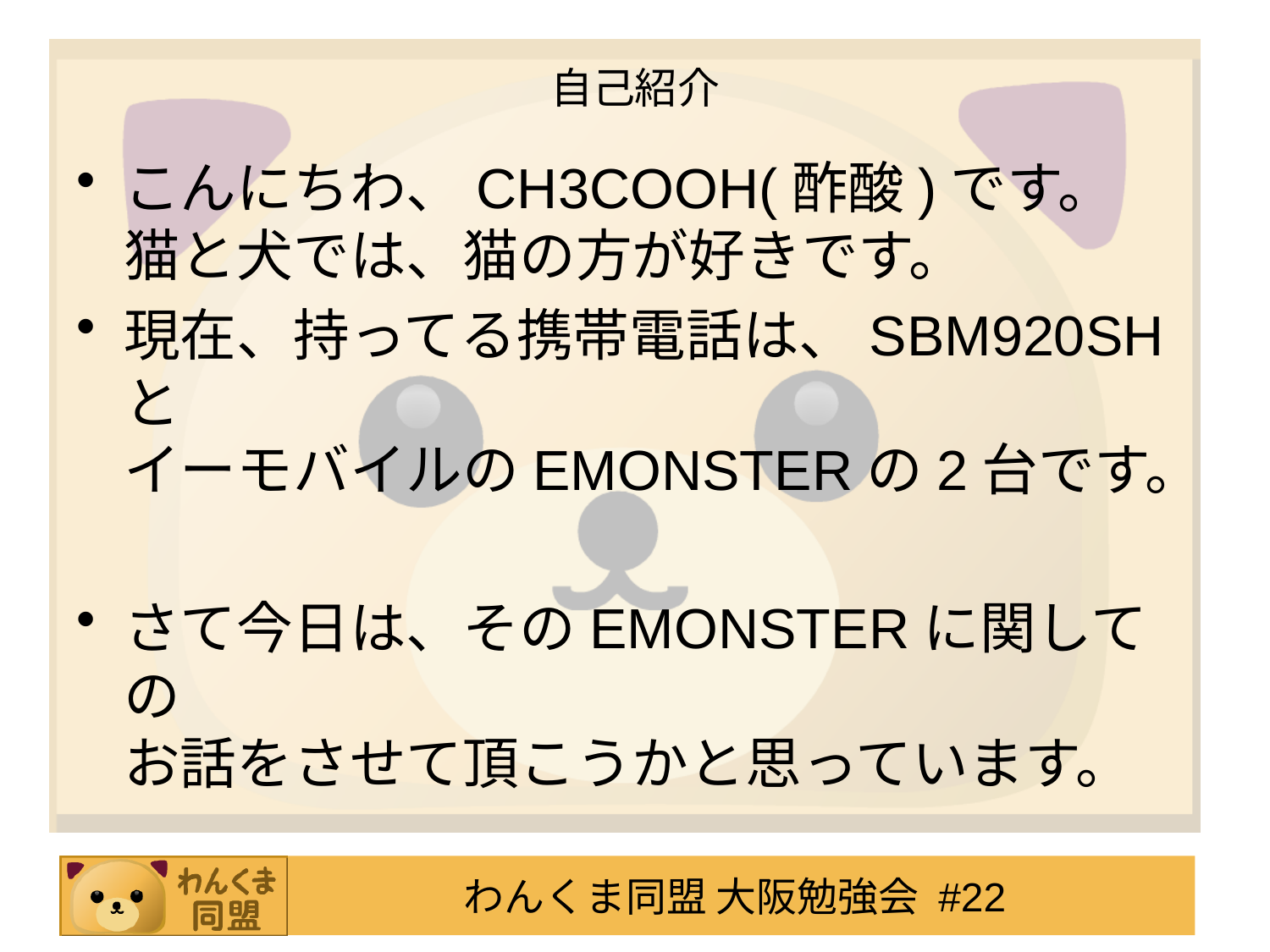

# 自己紹介
こんにちわ、CH3COOH(酢酸)です。
猫と犬では、猫の方が好きです。
現在、持ってる携帯電話は、SBM920SHと
イーモバイルのEMONSTERの2台です。

さて今日は、そのEMONSTERに関しての
お話をさせて頂こうかと思っています。